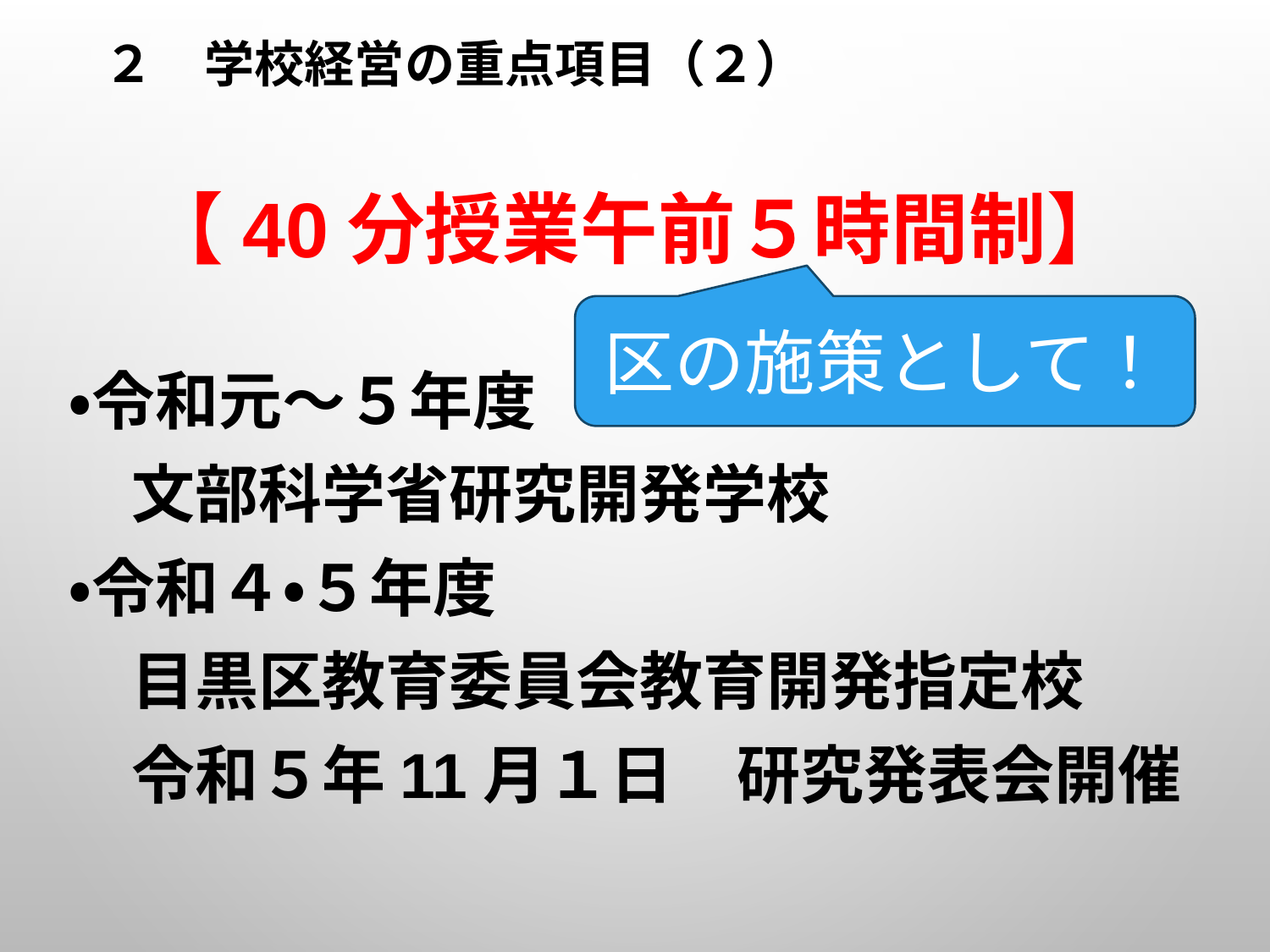

# ２　学校経営の重点項目（２）
【40分授業午前５時間制】

・令和元～５年度
　文部科学省研究開発学校
・令和４・５年度
　目黒区教育委員会教育開発指定校
　令和５年11月１日　研究発表会開催
区の施策として！